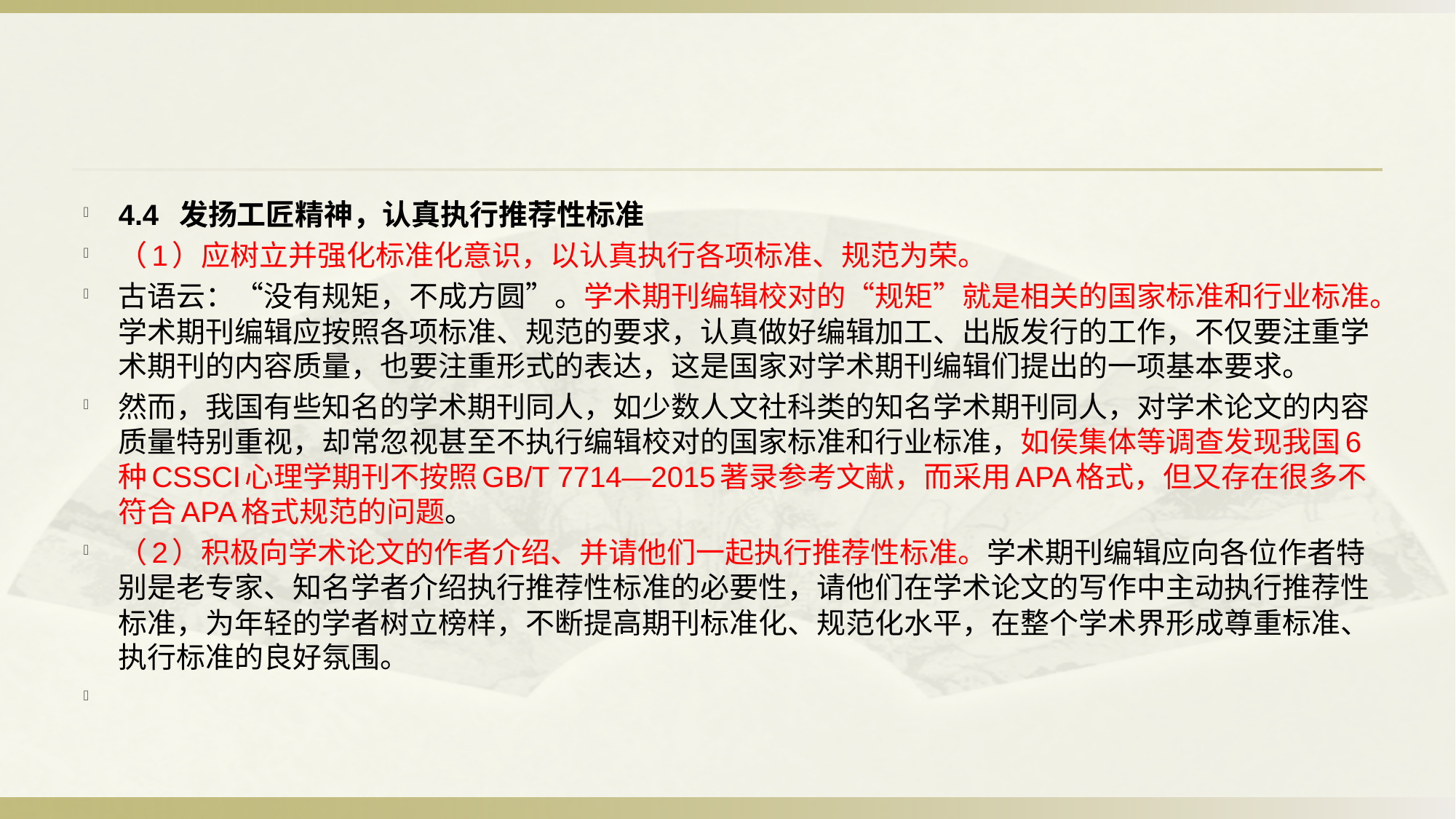

#
4.4  发扬工匠精神，认真执行推荐性标准
（1）应树立并强化标准化意识，以认真执行各项标准、规范为荣。
古语云：“没有规矩，不成方圆”。学术期刊编辑校对的“规矩”就是相关的国家标准和行业标准。学术期刊编辑应按照各项标准、规范的要求，认真做好编辑加工、出版发行的工作，不仅要注重学术期刊的内容质量，也要注重形式的表达，这是国家对学术期刊编辑们提出的一项基本要求。
然而，我国有些知名的学术期刊同人，如少数人文社科类的知名学术期刊同人，对学术论文的内容质量特别重视，却常忽视甚至不执行编辑校对的国家标准和行业标准，如侯集体等调查发现我国6种CSSCI心理学期刊不按照GB/T 7714—2015著录参考文献，而采用APA格式，但又存在很多不符合APA格式规范的问题。
（2）积极向学术论文的作者介绍、并请他们一起执行推荐性标准。学术期刊编辑应向各位作者特别是老专家、知名学者介绍执行推荐性标准的必要性，请他们在学术论文的写作中主动执行推荐性标准，为年轻的学者树立榜样，不断提高期刊标准化、规范化水平，在整个学术界形成尊重标准、执行标准的良好氛围。